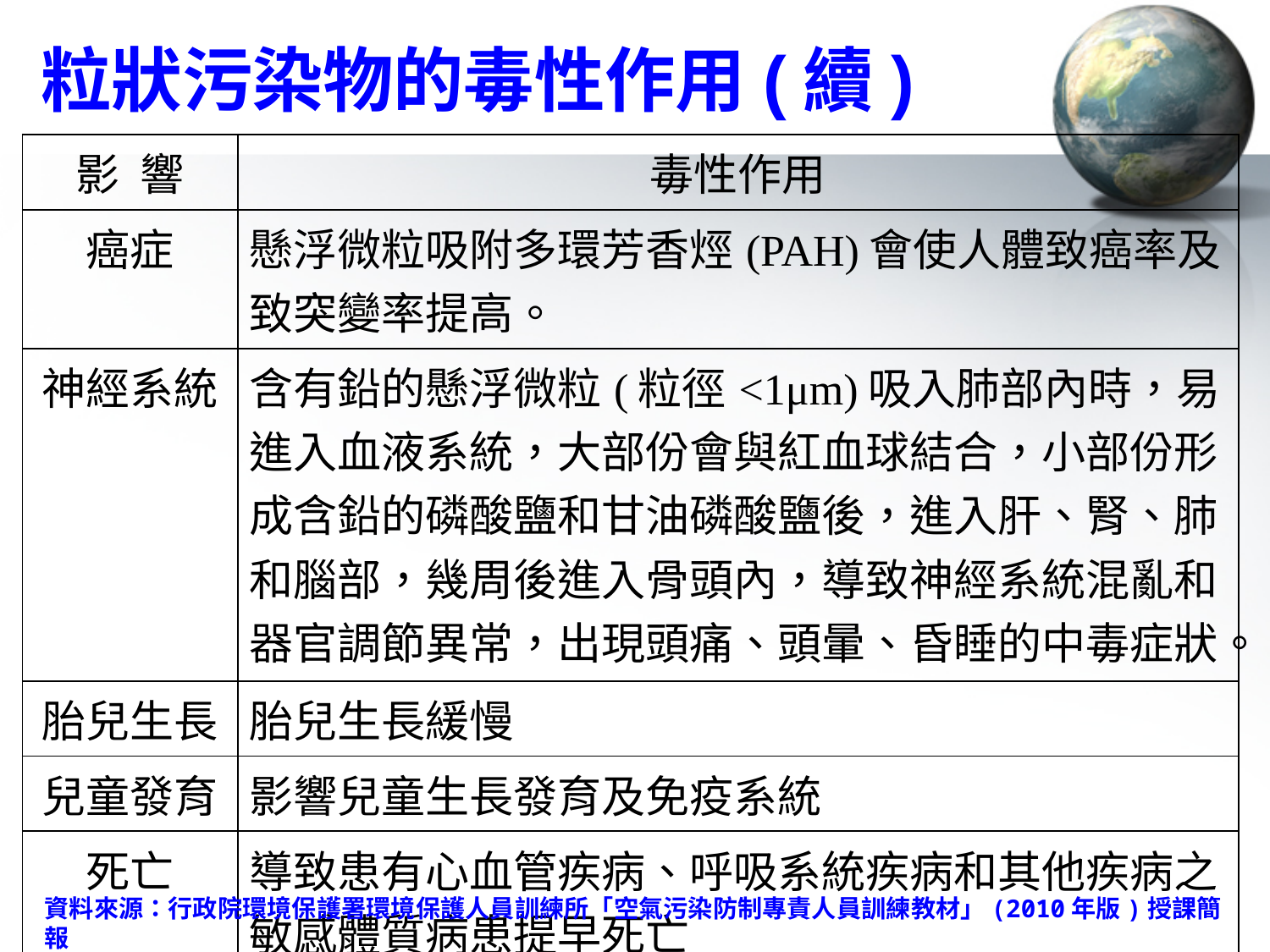

# 粒狀污染物的毒性作用(續)
| 影 響 | 毒性作用 |
| --- | --- |
| 癌症 | 懸浮微粒吸附多環芳香烴(PAH)會使人體致癌率及致突變率提高。 |
| 神經系統 | 含有鉛的懸浮微粒(粒徑<1μm)吸入肺部內時，易進入血液系統，大部份會與紅血球結合，小部份形成含鉛的磷酸鹽和甘油磷酸鹽後，進入肝、腎、肺和腦部，幾周後進入骨頭內，導致神經系統混亂和器官調節異常，出現頭痛、頭暈、昏睡的中毒症狀。 |
| 胎兒生長 | 胎兒生長緩慢 |
| 兒童發育 | 影響兒童生長發育及免疫系統 |
| 死亡 | 導致患有心血管疾病、呼吸系統疾病和其他疾病之敏感體質病患提早死亡 |
資料來源：行政院環境保護署環境保護人員訓練所「空氣污染防制專責人員訓練教材」(2010年版)授課簡報